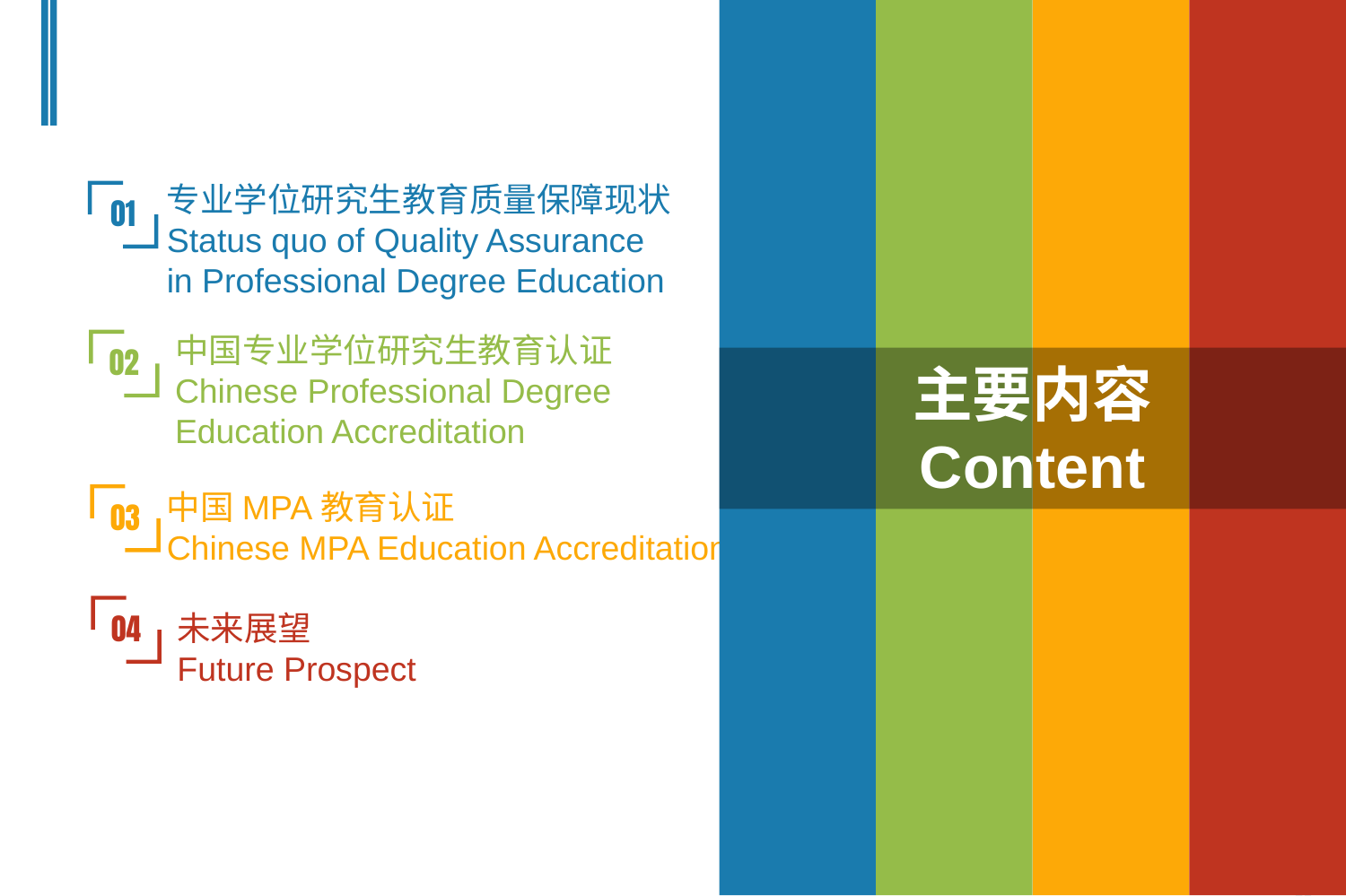

专业学位研究生教育质量保障现状
Status quo of Quality Assurance in Professional Degree Education
01
中国专业学位研究生教育认证
Chinese Professional Degree Education Accreditation
02
主要内容
Content
中国MPA教育认证
Chinese MPA Education Accreditation
03
04
未来展望
Future Prospect